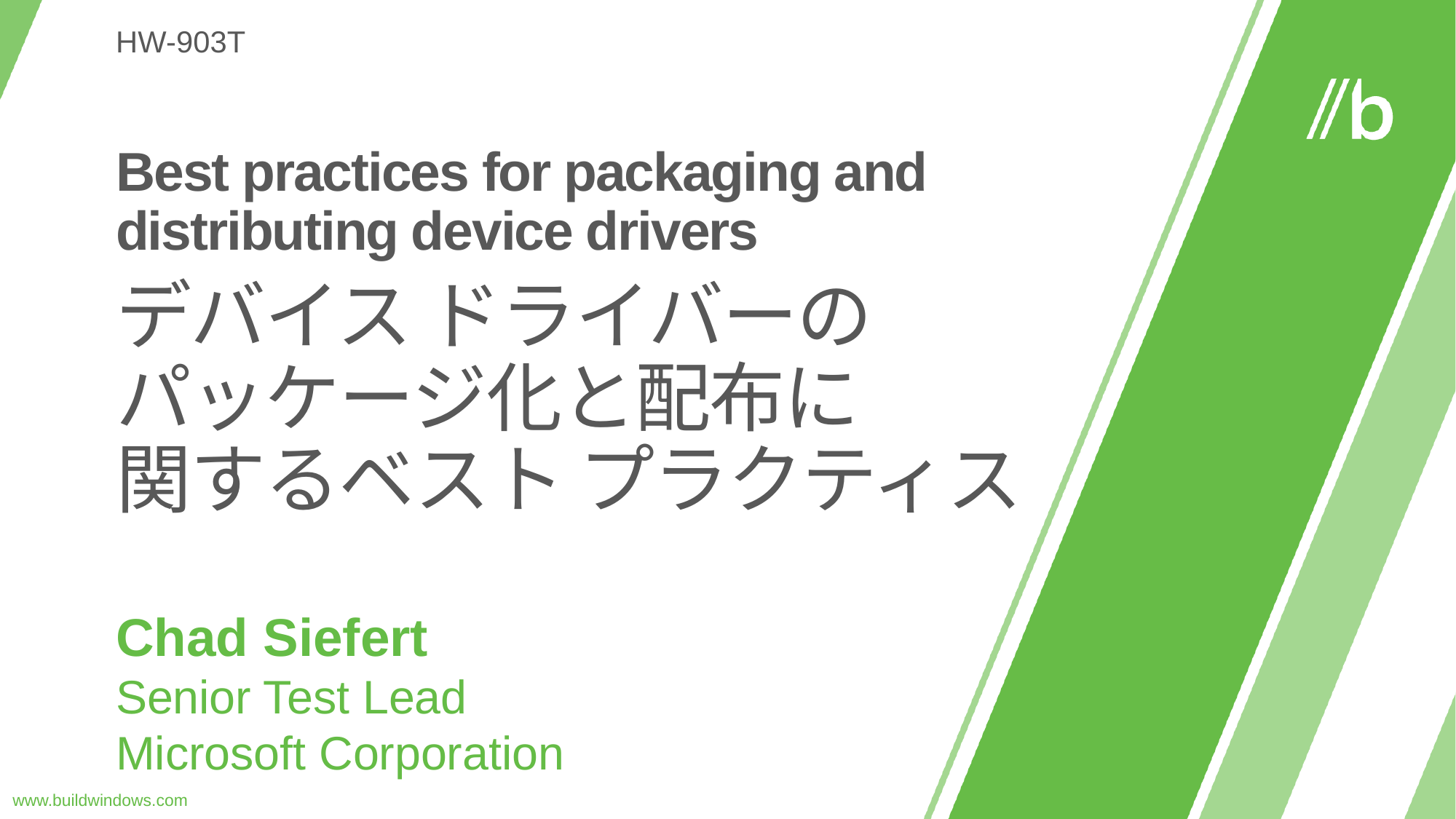

HW-903T
# Best practices for packaging and distributing device drivers デバイス ドライバーの パッケージ化と配布に 関するベスト プラクティス
Chad Siefert
Senior Test Lead
Microsoft Corporation